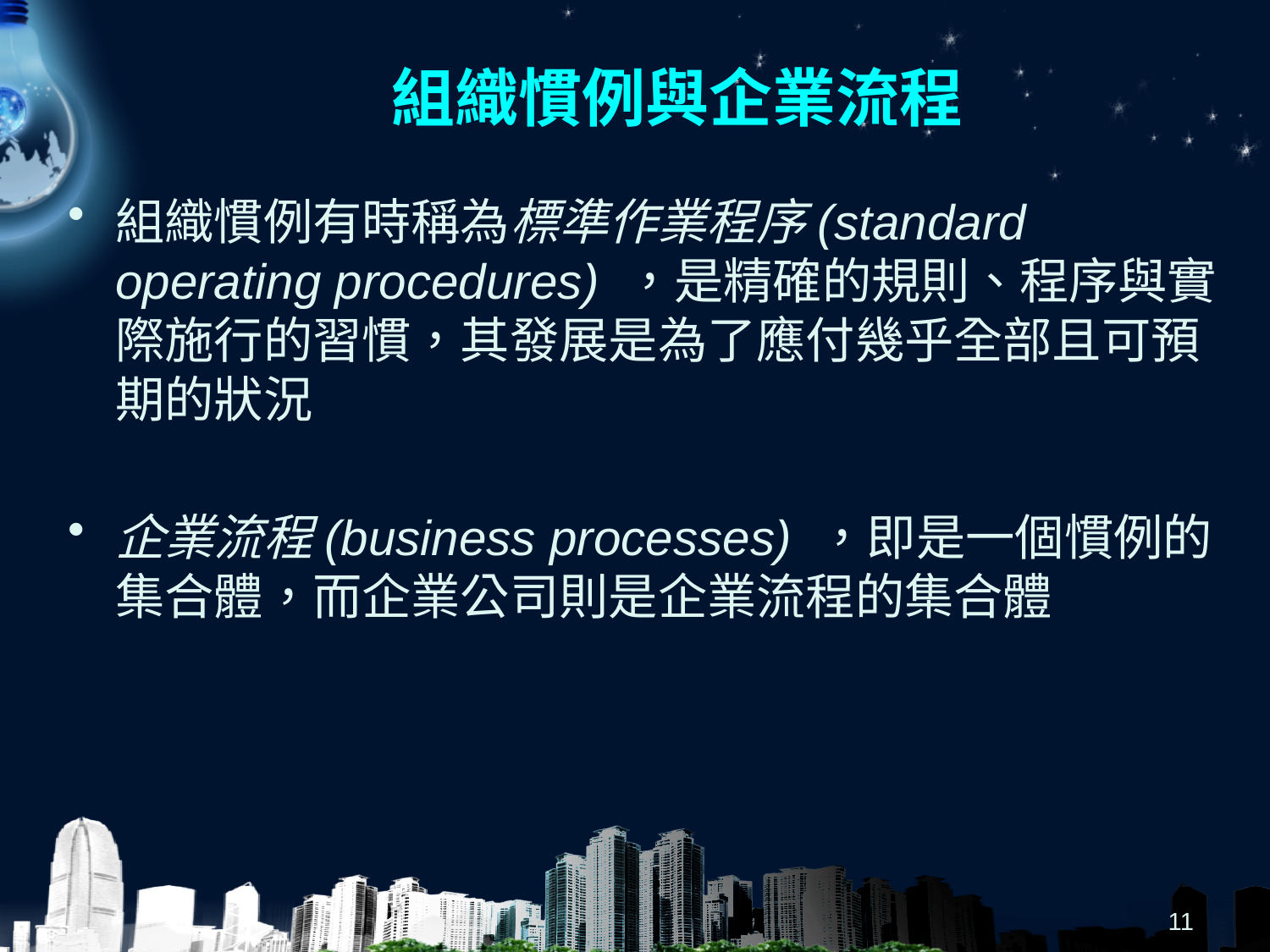

# 組織慣例與企業流程
組織慣例有時稱為標準作業程序(standard operating procedures) ，是精確的規則、程序與實際施行的習慣，其發展是為了應付幾乎全部且可預期的狀況

企業流程(business processes) ，即是一個慣例的集合體，而企業公司則是企業流程的集合體

11